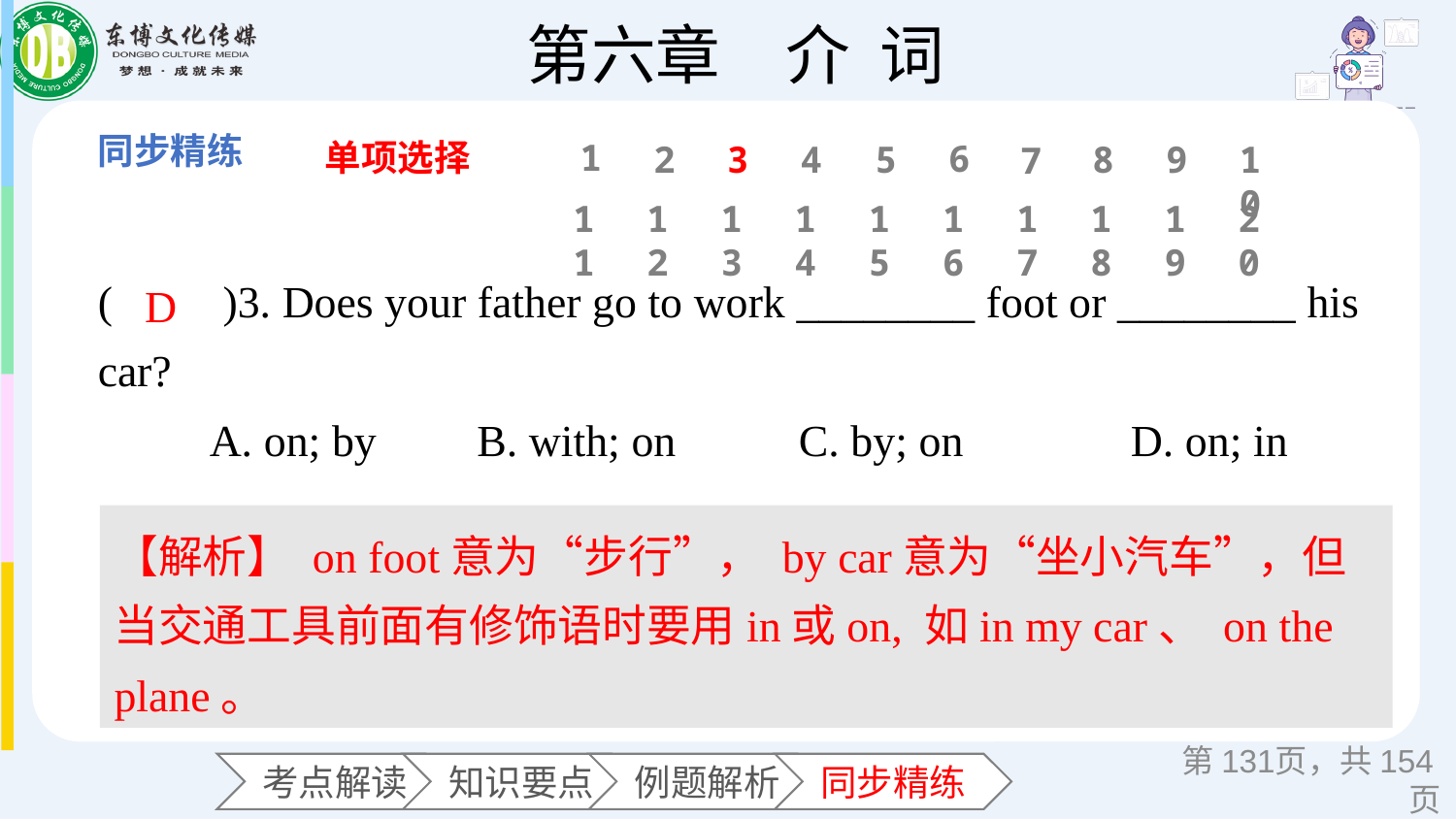

单项选择
1
6
2
3
4
5
8
9
10
7
11
12
13
14
15
16
17
18
19
20
(　　)3. Does your father go to work ________ foot or ________ his car?
          A. on; by         B. with; on           C. by; on               D. on; in
D
【解析】 on foot意为“步行”， by car意为“坐小汽车”，但当交通工具前面有修饰语时要用in或on, 如in my car、 on the plane。
第131页，共154页